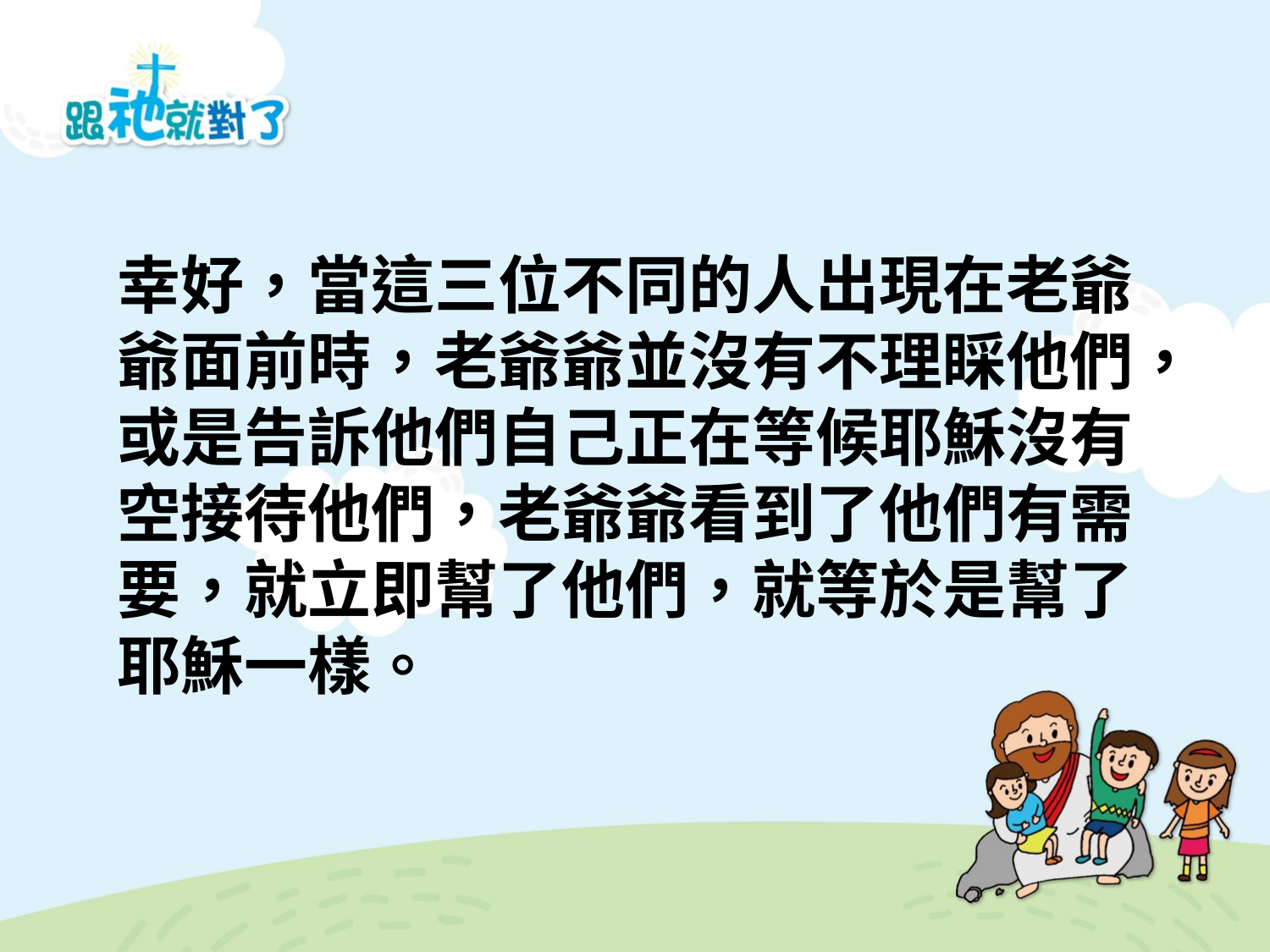

幸好，當這三位不同的人出現在老爺爺面前時，老爺爺並沒有不理睬他們，或是告訴他們自己正在等候耶穌沒有空接待他們，老爺爺看到了他們有需要，就立即幫了他們，就等於是幫了耶穌一樣。